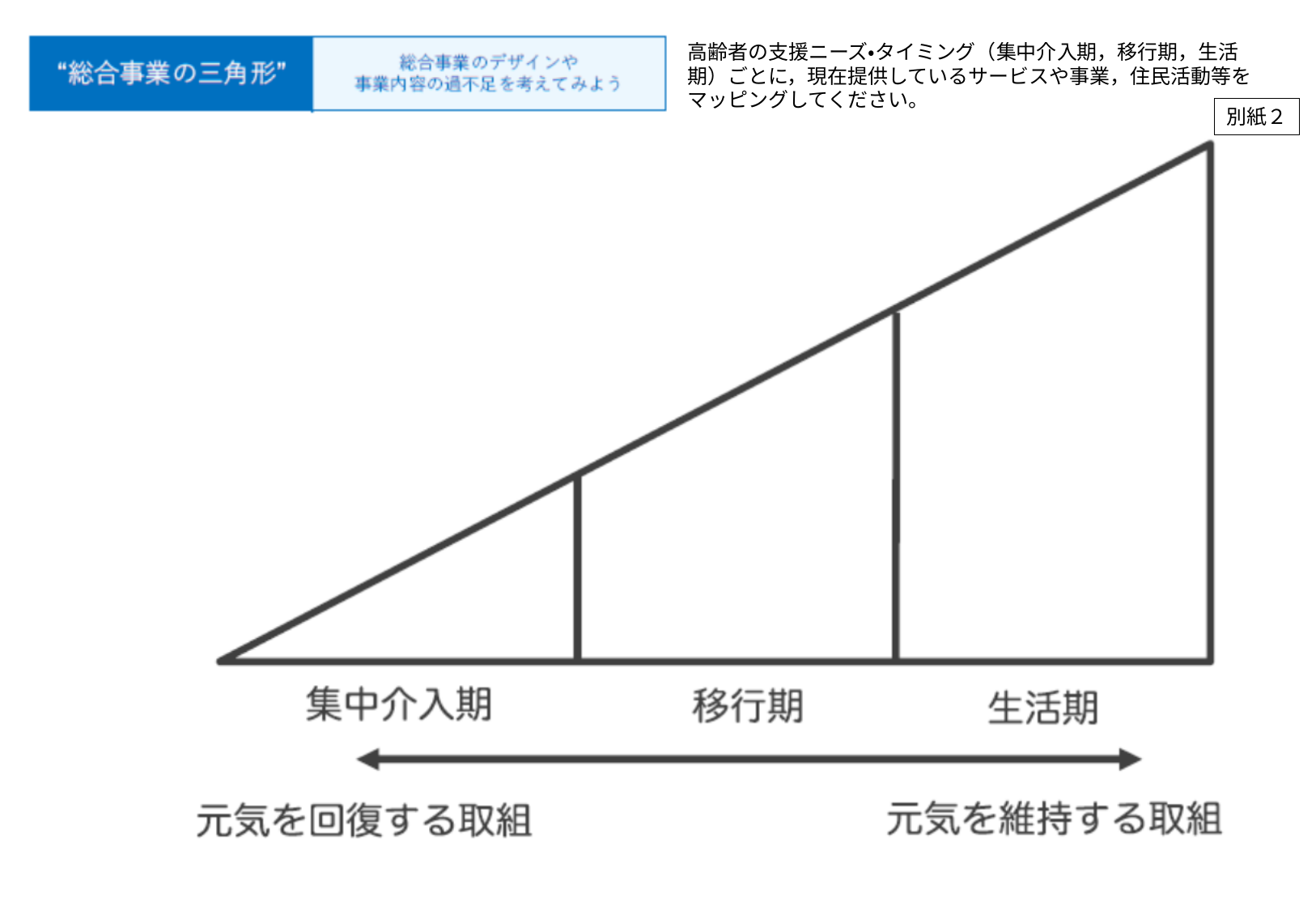

高齢者の支援ニーズ・タイミング（集中介入期，移行期，生活期）ごとに，現在提供しているサービスや事業，住民活動等をマッピングしてください。
別紙２